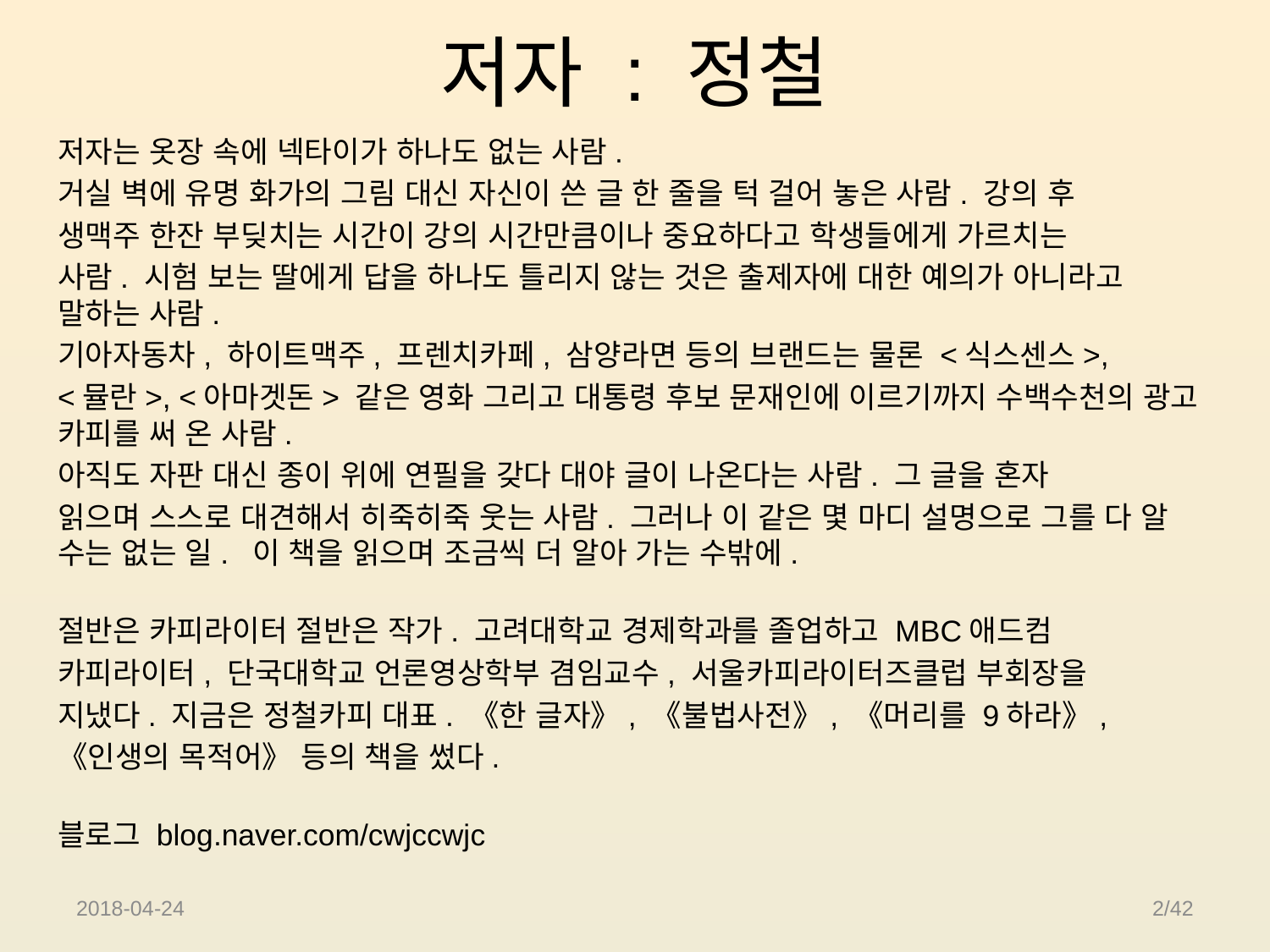

# 저자 : 정철
저자는 옷장 속에 넥타이가 하나도 없는 사람.
거실 벽에 유명 화가의 그림 대신 자신이 쓴 글 한 줄을 턱 걸어 놓은 사람. 강의 후
생맥주 한잔 부딪치는 시간이 강의 시간만큼이나 중요하다고 학생들에게 가르치는
사람. 시험 보는 딸에게 답을 하나도 틀리지 않는 것은 출제자에 대한 예의가 아니라고 말하는 사람.
기아자동차, 하이트맥주, 프렌치카페, 삼양라면 등의 브랜드는 물론 <식스센스>,
<뮬란>, <아마겟돈> 같은 영화 그리고 대통령 후보 문재인에 이르기까지 수백수천의 광고 카피를 써 온 사람.
아직도 자판 대신 종이 위에 연필을 갖다 대야 글이 나온다는 사람. 그 글을 혼자
읽으며 스스로 대견해서 히죽히죽 웃는 사람. 그러나 이 같은 몇 마디 설명으로 그를 다 알 수는 없는 일.  이 책을 읽으며 조금씩 더 알아 가는 수밖에.
절반은 카피라이터 절반은 작가. 고려대학교 경제학과를 졸업하고 MBC애드컴
카피라이터, 단국대학교 언론영상학부 겸임교수, 서울카피라이터즈클럽 부회장을
지냈다. 지금은 정철카피 대표. 《한 글자》, 《불법사전》, 《머리를 9하라》,
《인생의 목적어》 등의 책을 썼다.
블로그 blog.naver.com/cwjccwjc
2018-04-24
2/42